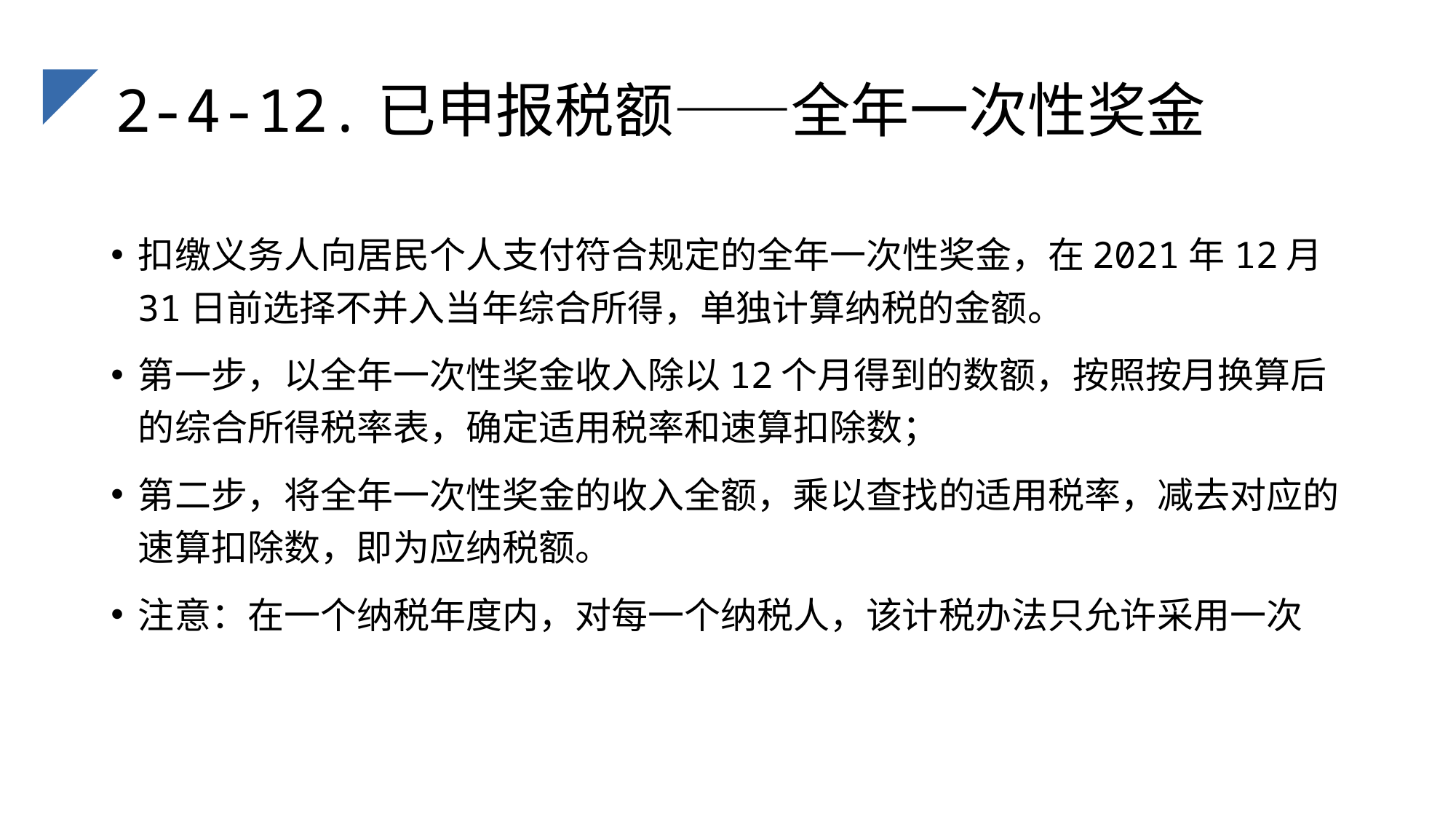

# 2-4-12.已申报税额——全年一次性奖金
扣缴义务人向居民个人支付符合规定的全年一次性奖金，在2021年12月31日前选择不并入当年综合所得，单独计算纳税的金额。
第一步，以全年一次性奖金收入除以12个月得到的数额，按照按月换算后的综合所得税率表，确定适用税率和速算扣除数；
第二步，将全年一次性奖金的收入全额，乘以查找的适用税率，减去对应的速算扣除数，即为应纳税额。
注意：在一个纳税年度内，对每一个纳税人，该计税办法只允许采用一次